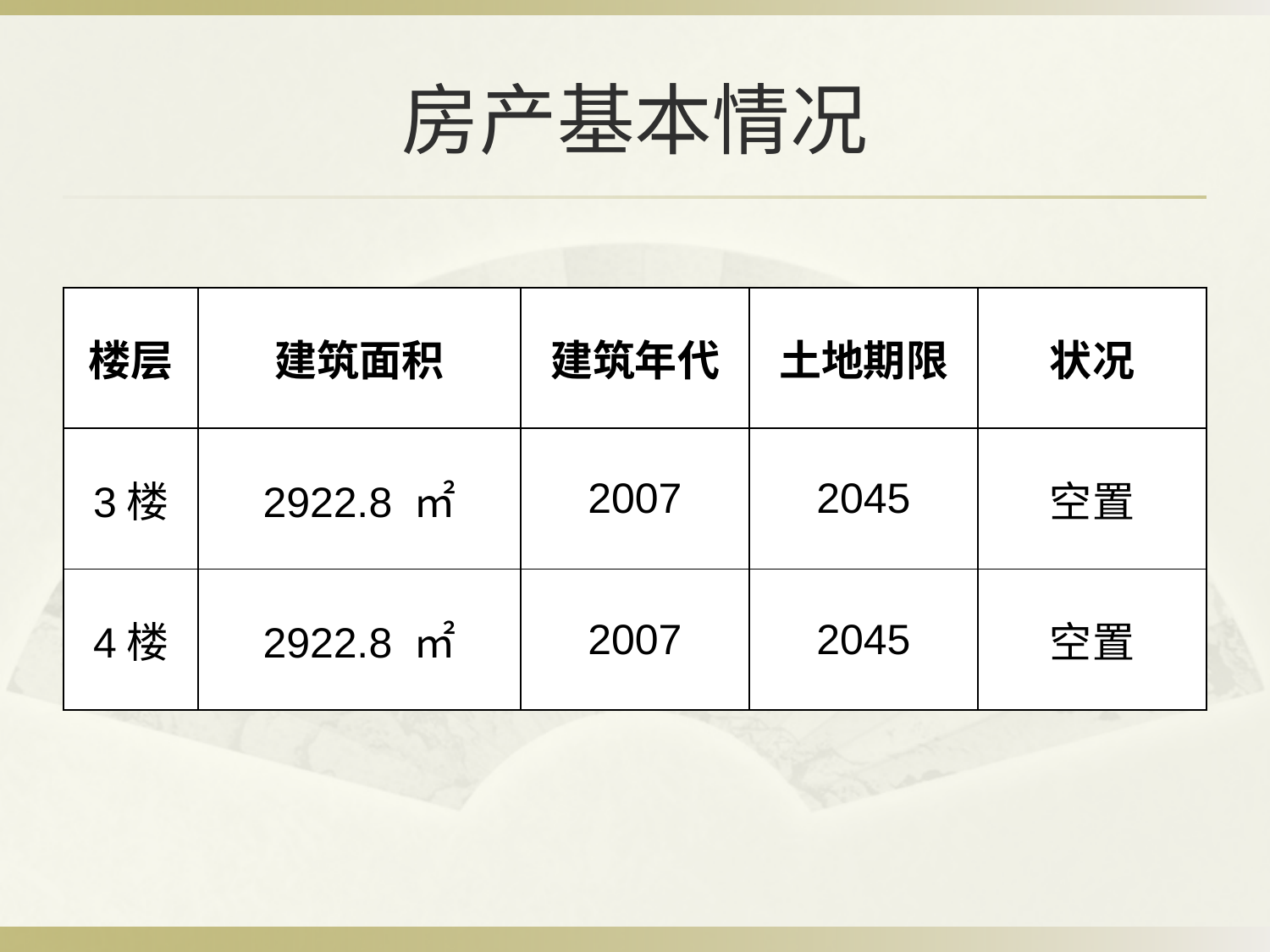

# 房产基本情况
| 楼层 | 建筑面积 | 建筑年代 | 土地期限 | 状况 |
| --- | --- | --- | --- | --- |
| 3楼 | 2922.8 ㎡ | 2007 | 2045 | 空置 |
| 4楼 | 2922.8 ㎡ | 2007 | 2045 | 空置 |